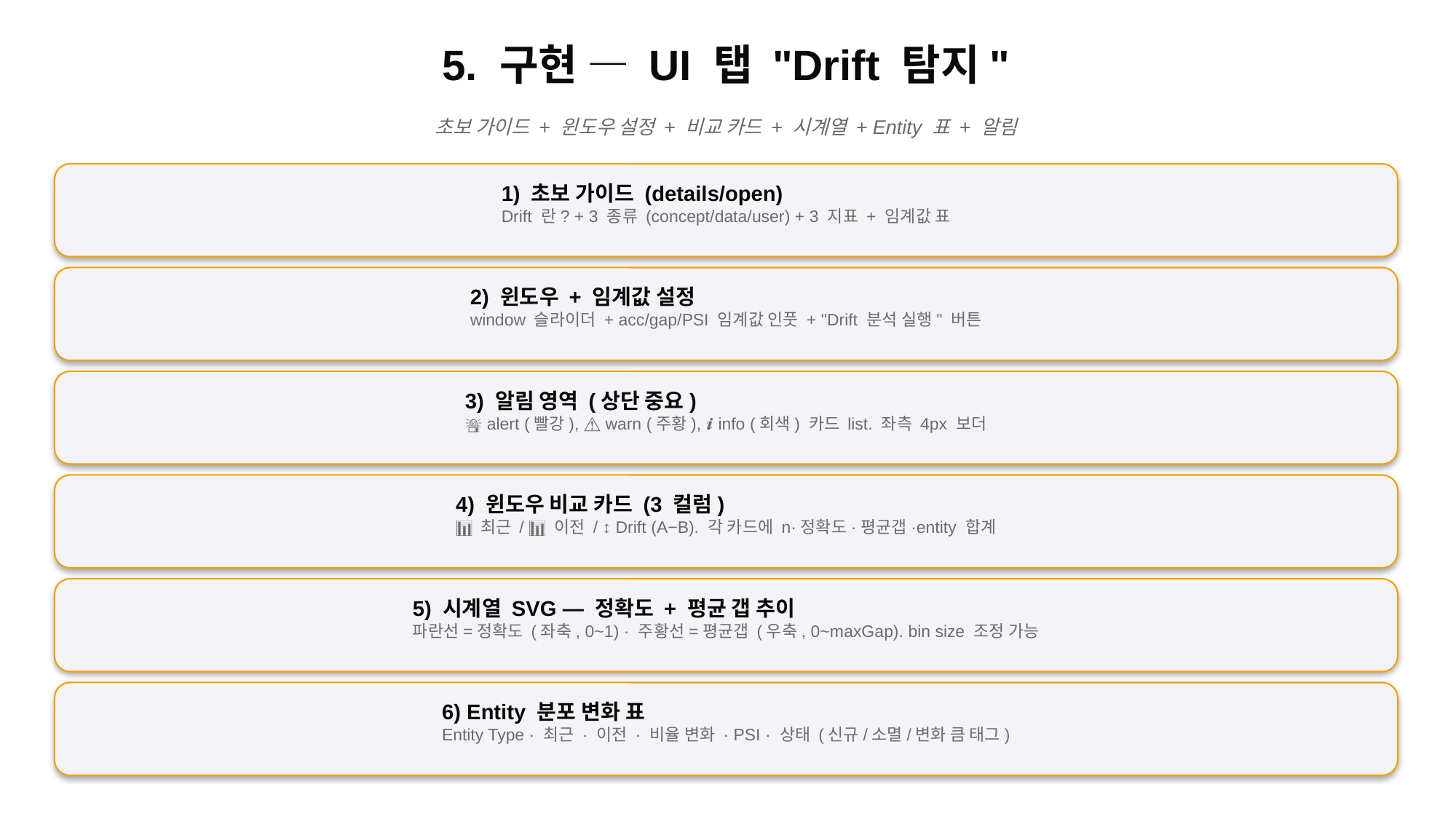

5. 구현 — UI 탭 "Drift 탐지"
초보 가이드 + 윈도우 설정 + 비교 카드 + 시계열 + Entity 표 + 알림

1) 초보 가이드 (details/open)
Drift 란? + 3 종류 (concept/data/user) + 3 지표 + 임계값 표

2) 윈도우 + 임계값 설정
window 슬라이더 + acc/gap/PSI 임계값 인풋 + "Drift 분석 실행" 버튼

3) 알림 영역 (상단 중요)
🚨 alert (빨강), ⚠️ warn (주황), ℹ️ info (회색) 카드 list. 좌측 4px 보더

4) 윈도우 비교 카드 (3 컬럼)
📊 최근 / 📊 이전 / ↕ Drift (A−B). 각 카드에 n·정확도·평균갭·entity 합계

5) 시계열 SVG — 정확도 + 평균 갭 추이
파란선=정확도 (좌축, 0~1) · 주황선=평균갭 (우축, 0~maxGap). bin size 조정 가능

6) Entity 분포 변화 표
Entity Type · 최근 · 이전 · 비율 변화 · PSI · 상태 (신규/소멸/변화 큼 태그)